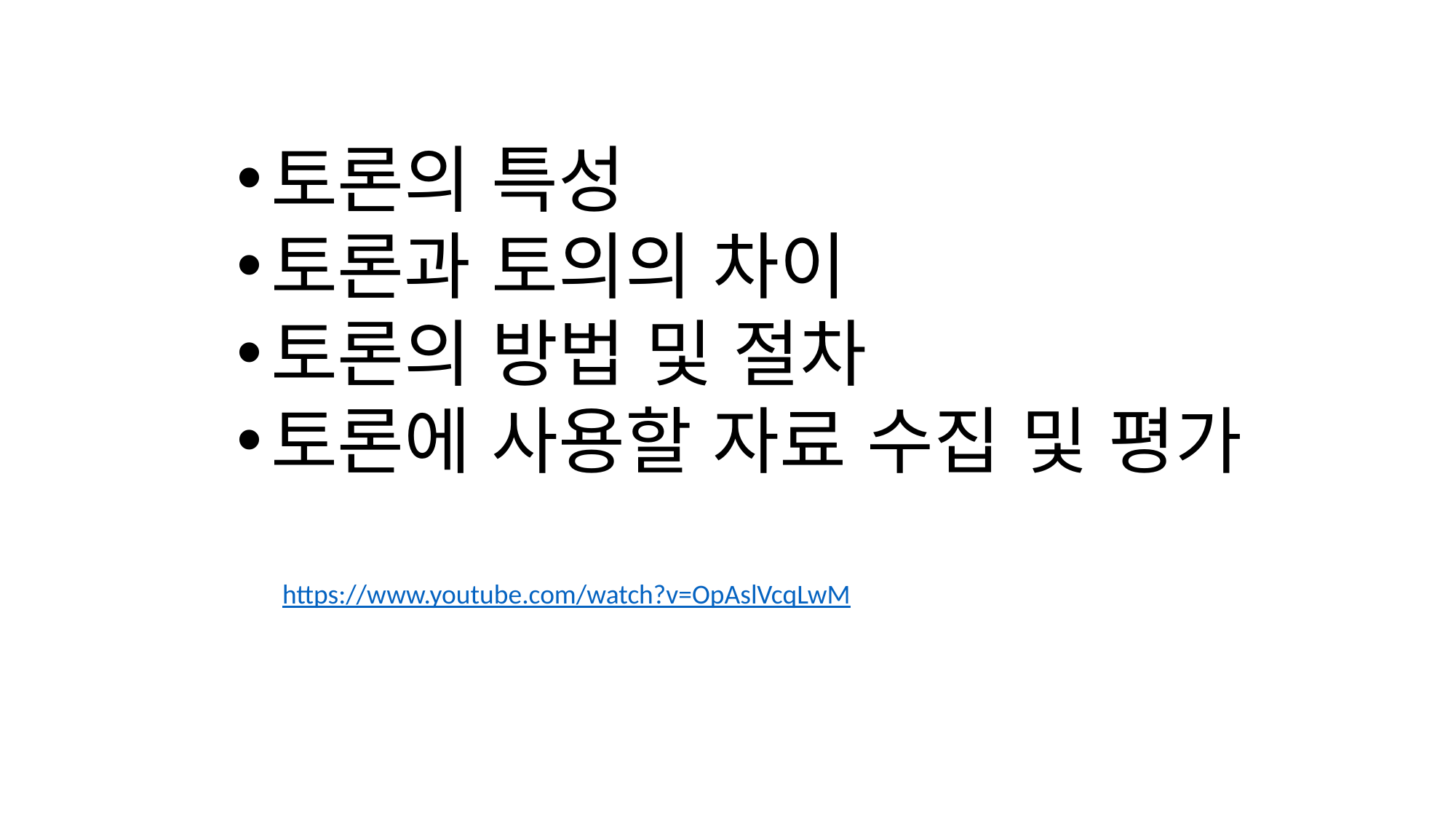

토론의 특성
토론과 토의의 차이
토론의 방법 및 절차
토론에 사용할 자료 수집 및 평가
https://www.youtube.com/watch?v=OpAslVcqLwM